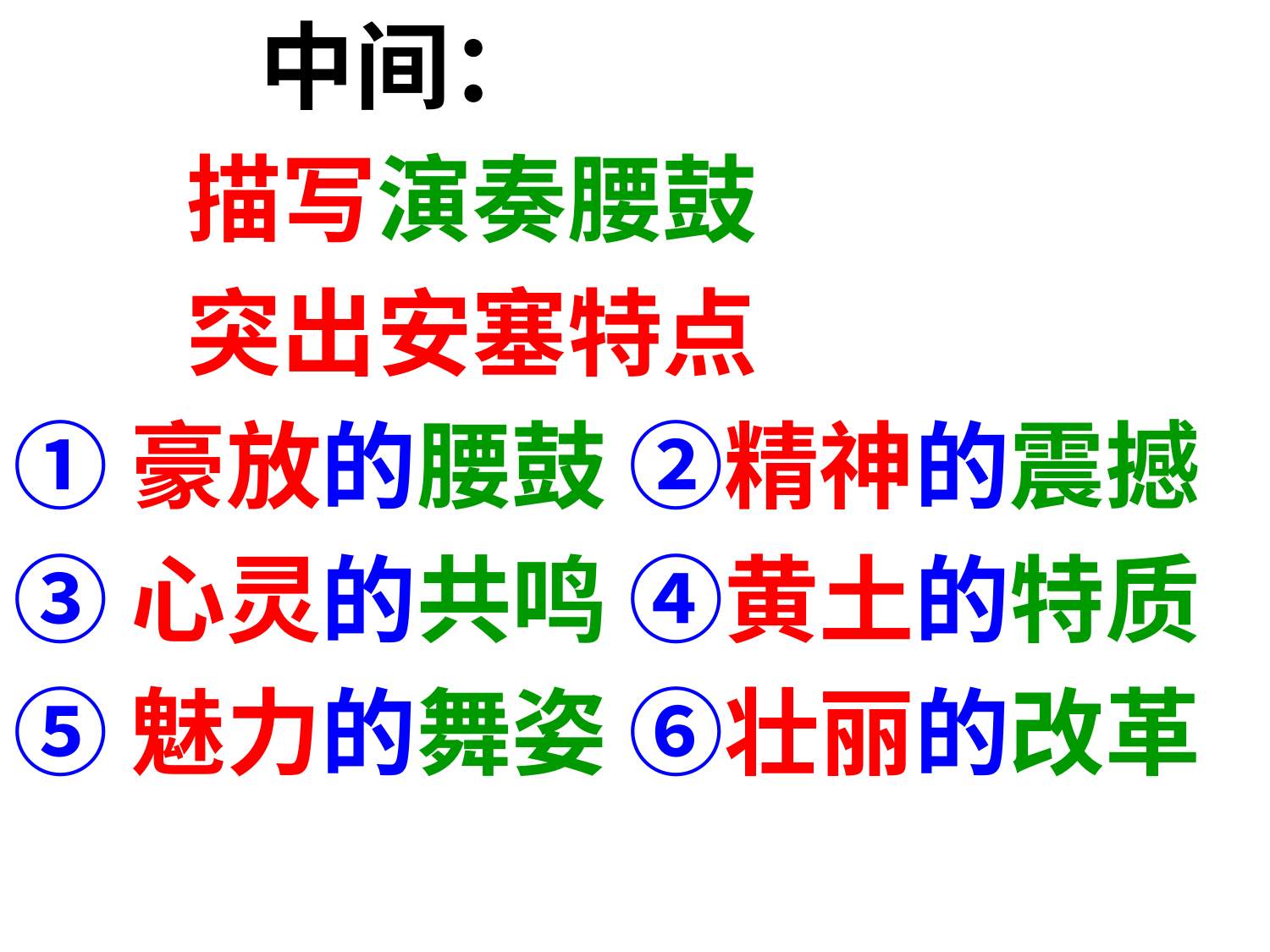

中间：
       描写演奏腰鼓
       突出安塞特点
①豪放的腰鼓 ②精神的震撼
③心灵的共鸣 ④黄土的特质
⑤魅力的舞姿 ⑥壮丽的改革